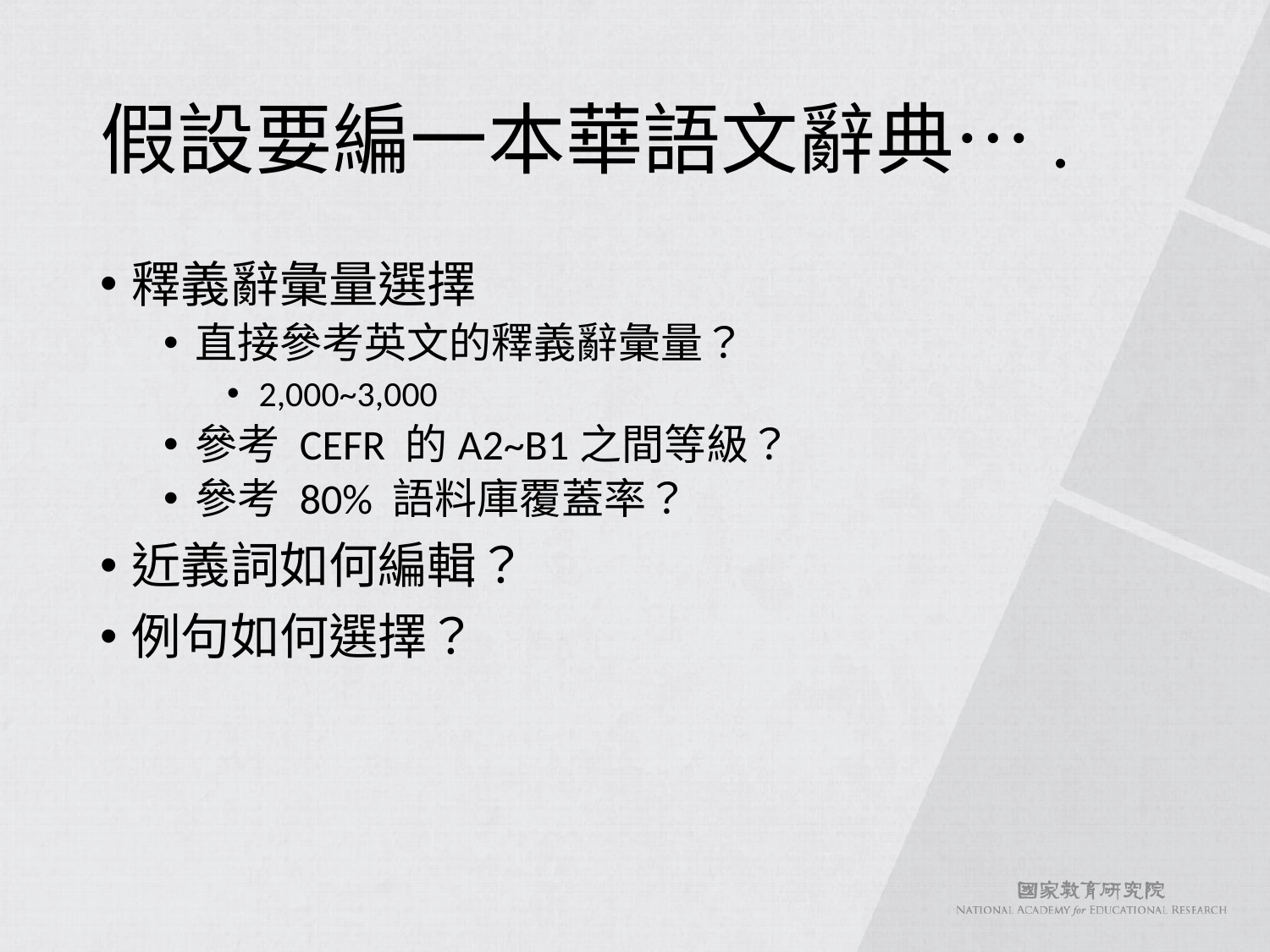

# 假設要編一本華語文辭典….
釋義辭彙量選擇
直接參考英文的釋義辭彙量？
2,000~3,000
參考 CEFR 的A2~B1之間等級？
參考 80% 語料庫覆蓋率？
近義詞如何編輯？
例句如何選擇？